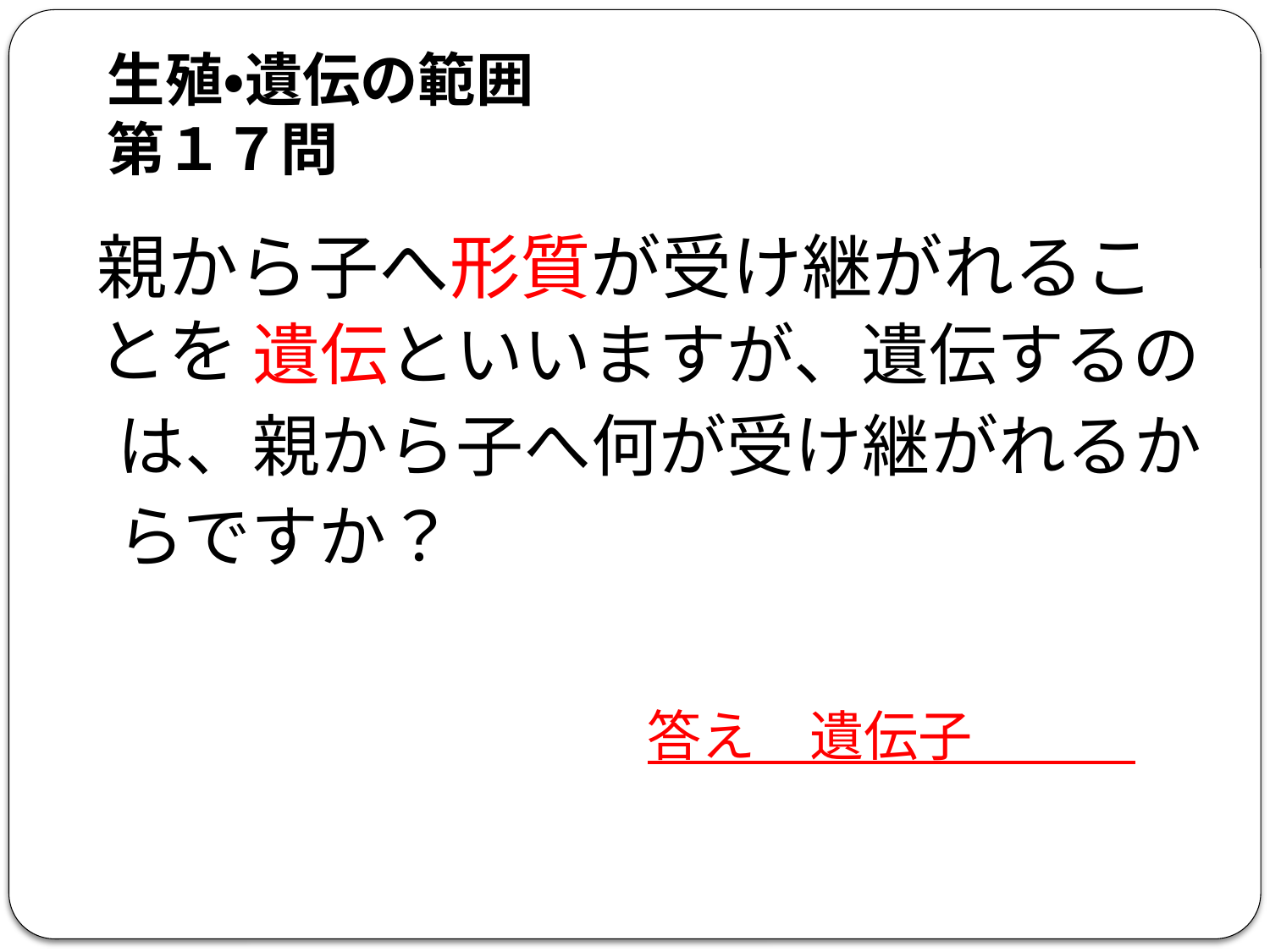

# 生殖・遺伝の範囲 第１７問
親から子へ形質が受け継がれることを
　　遺伝といいますが、遺伝するの
は、親から子へ何が受け継がれるか
らですか？
答え　遺伝子